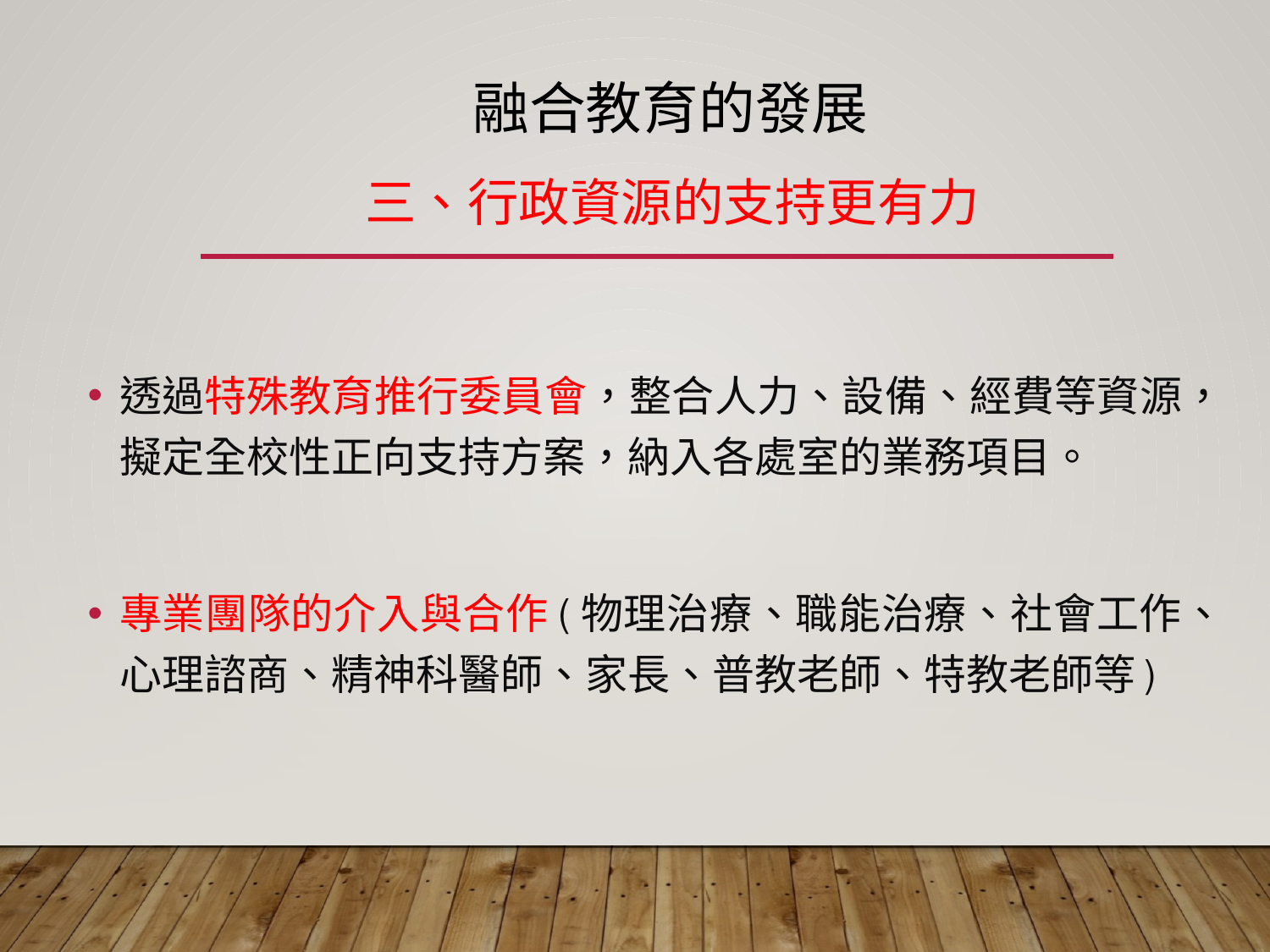

# 融合教育的發展
三、行政資源的支持更有力

透過特殊教育推行委員會，整合人力、設備、經費等資源，擬定全校性正向支持方案，納入各處室的業務項目。

專業團隊的介入與合作(物理治療、職能治療、社會工作、心理諮商、精神科醫師、家長、普教老師、特教老師等)